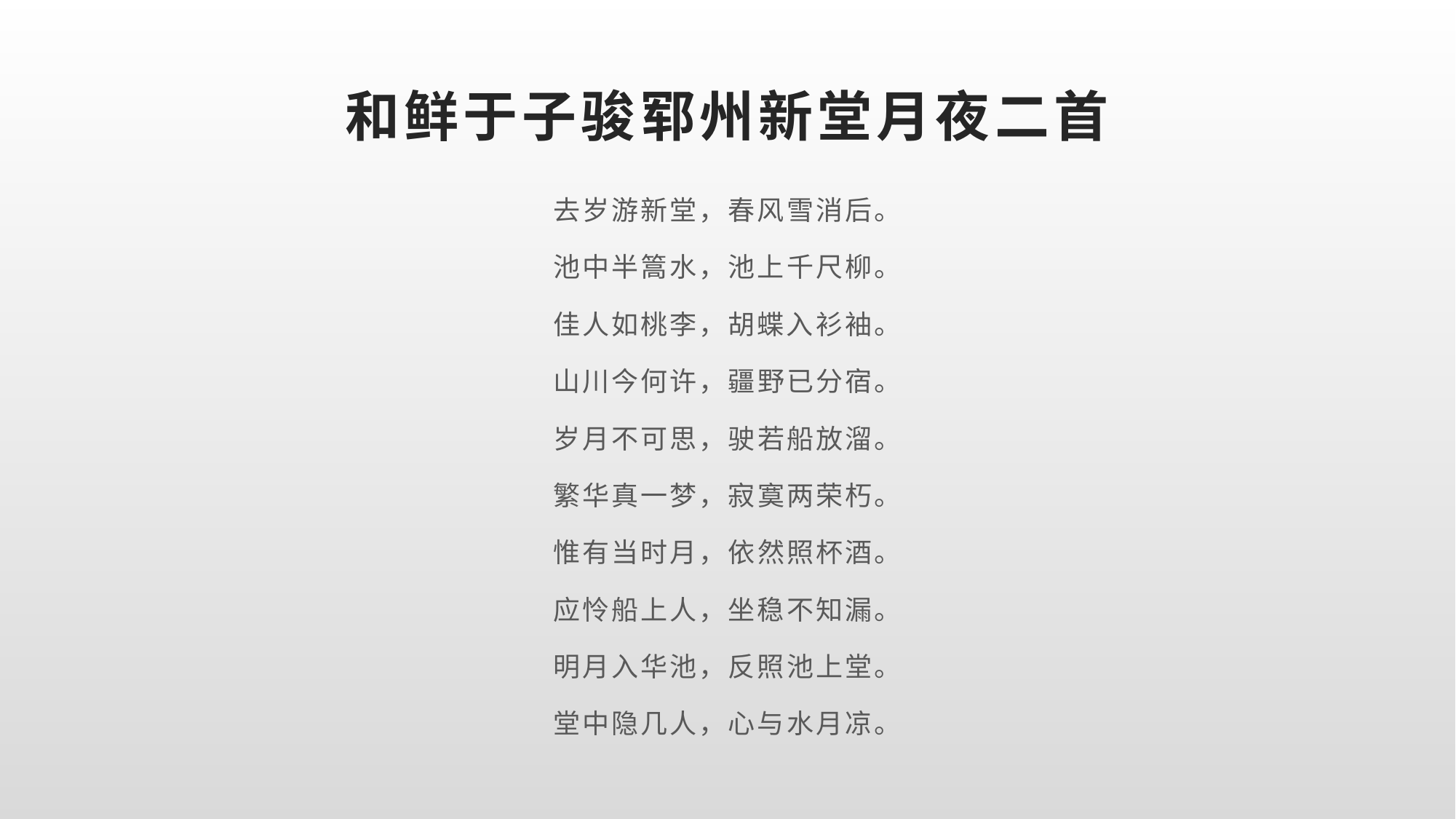

# 和鲜于子骏郓州新堂月夜二首
去岁游新堂，春风雪消后。
池中半篙水，池上千尺柳。
佳人如桃李，胡蝶入衫袖。
山川今何许，疆野已分宿。
岁月不可思，驶若船放溜。
繁华真一梦，寂寞两荣朽。
惟有当时月，依然照杯酒。
应怜船上人，坐稳不知漏。
明月入华池，反照池上堂。
堂中隐几人，心与水月凉。